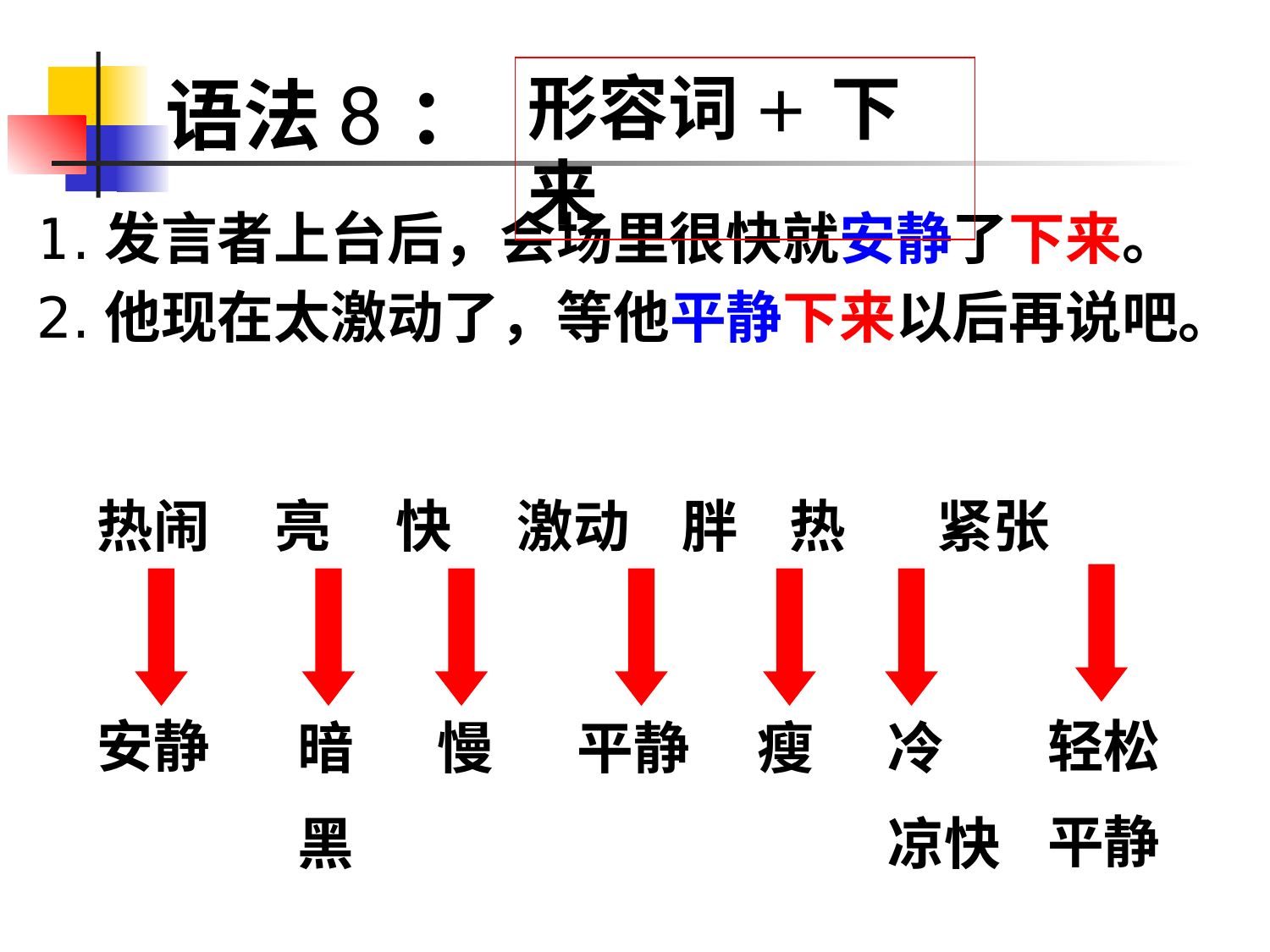

# 语法8：
形容词+下来
1.发言者上台后，会场里很快就安静了下来。
2.他现在太激动了，等他平静下来以后再说吧。
热闹     亮     快     激动    胖    热       紧张

安静
轻松
平静
暗
黑
慢
平静
瘦
冷
凉快